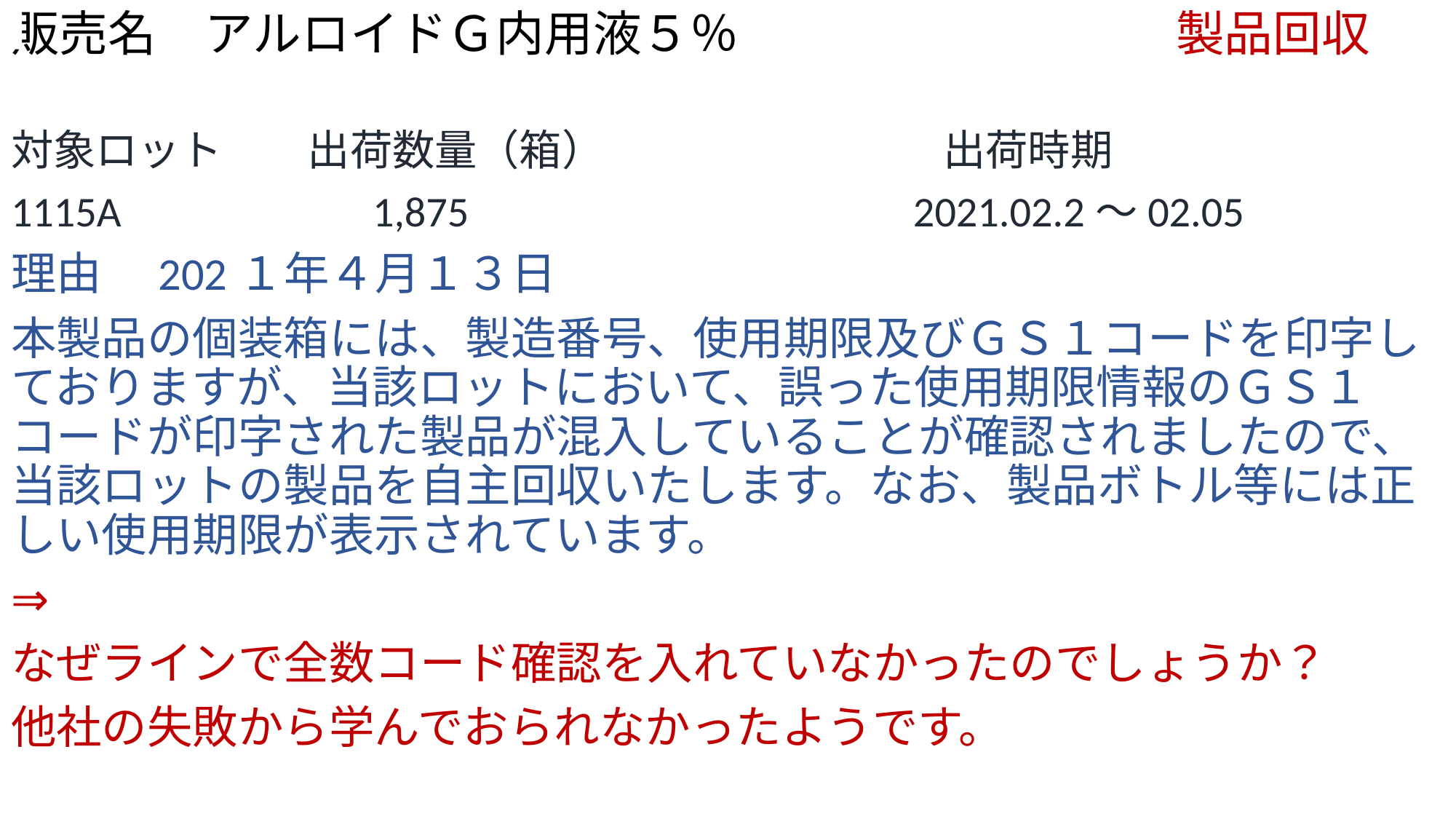

# 販売名　アルロイドＧ内用液５％　　　　　　　　　製品回収

対象ロット　　出荷数量（箱）　　　　　　　　出荷時期
1115A　 　　　　 1,875　　　　　　　　　　2021.02.2～02.05
理由　202１年４月１３日
本製品の個装箱には、製造番号、使用期限及びＧＳ１コードを印字しておりますが、当該ロットにおいて、誤った使用期限情報のＧＳ１コードが印字された製品が混入していることが確認されましたので、当該ロットの製品を自主回収いたします。なお、製品ボトル等には正しい使用期限が表示されています。
⇒
なぜラインで全数コード確認を入れていなかったのでしょうか？
他社の失敗から学んでおられなかったようです。